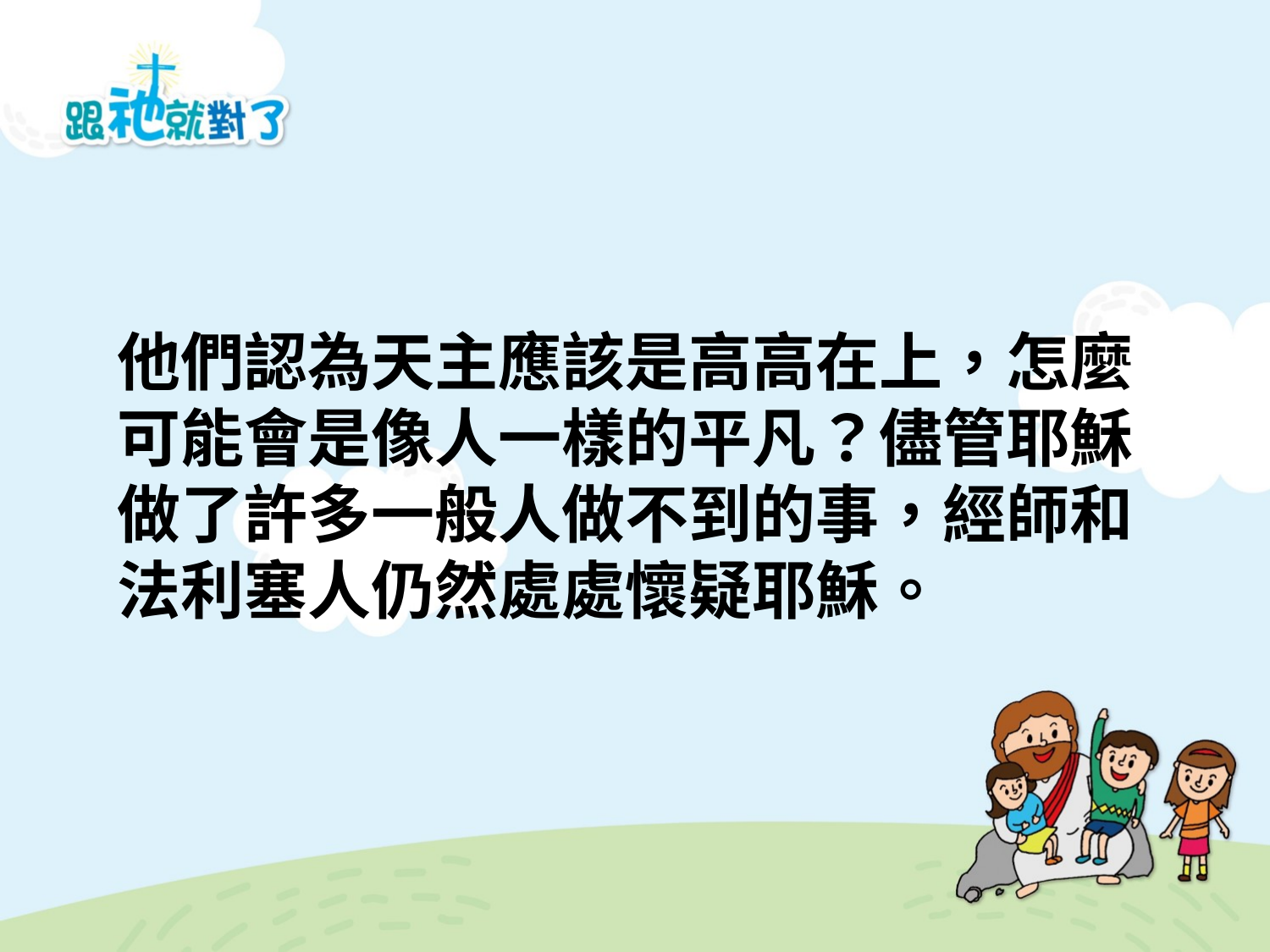

他們認為天主應該是高高在上，怎麼可能會是像人一樣的平凡？儘管耶穌做了許多一般人做不到的事，經師和法利塞人仍然處處懷疑耶穌。